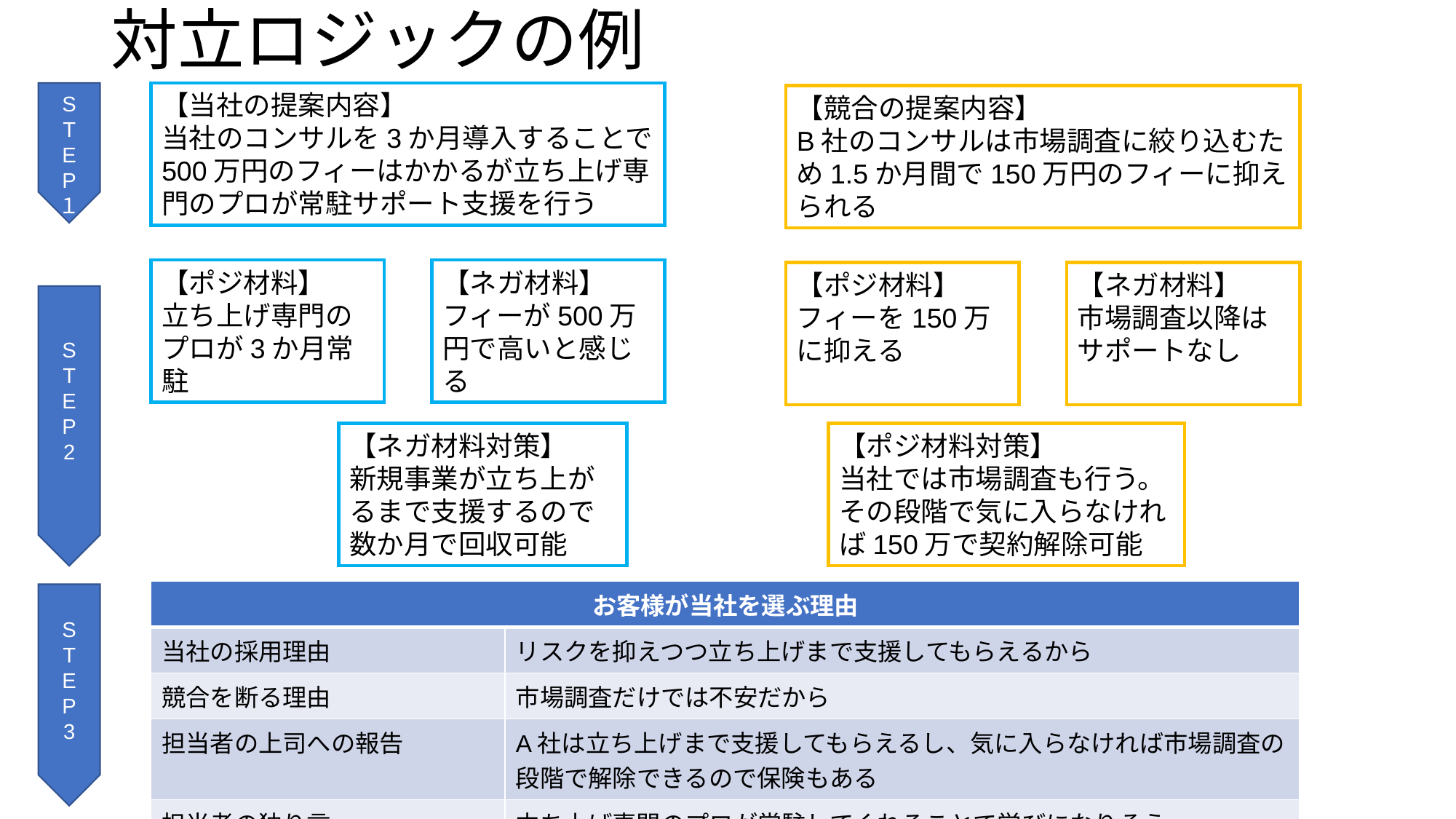

# 対立ロジックの例
【当社の提案内容】
当社のコンサルを3か月導入することで500万円のフィーはかかるが立ち上げ専門のプロが常駐サポート支援を行う
S
T
E
P
１
【競合の提案内容】
B社のコンサルは市場調査に絞り込むため1.5か月間で150万円のフィーに抑えられる

【ポジ材料】
立ち上げ専門のプロが3か月常駐
【ネガ材料】
フィーが500万円で高いと感じる
【ポジ材料】
フィーを150万に抑える
【ネガ材料】
市場調査以降はサポートなし
S
T
E
P
2

【ネガ材料対策】
新規事業が立ち上がるまで支援するので数か月で回収可能
【ポジ材料対策】
当社では市場調査も行う。その段階で気に入らなければ150万で契約解除可能
| お客様が当社を選ぶ理由 |  |
| --- | --- |
| 当社の採用理由 | リスクを抑えつつ立ち上げまで支援してもらえるから |
| 競合を断る理由 | 市場調査だけでは不安だから |
| 担当者の上司への報告 | A社は立ち上げまで支援してもらえるし、気に入らなければ市場調査の段階で解除できるので保険もある |
| 担当者の独り言 | 立ち上げ専門のプロが常駐してくれることで学びになりそう |
S
T
E
P
3